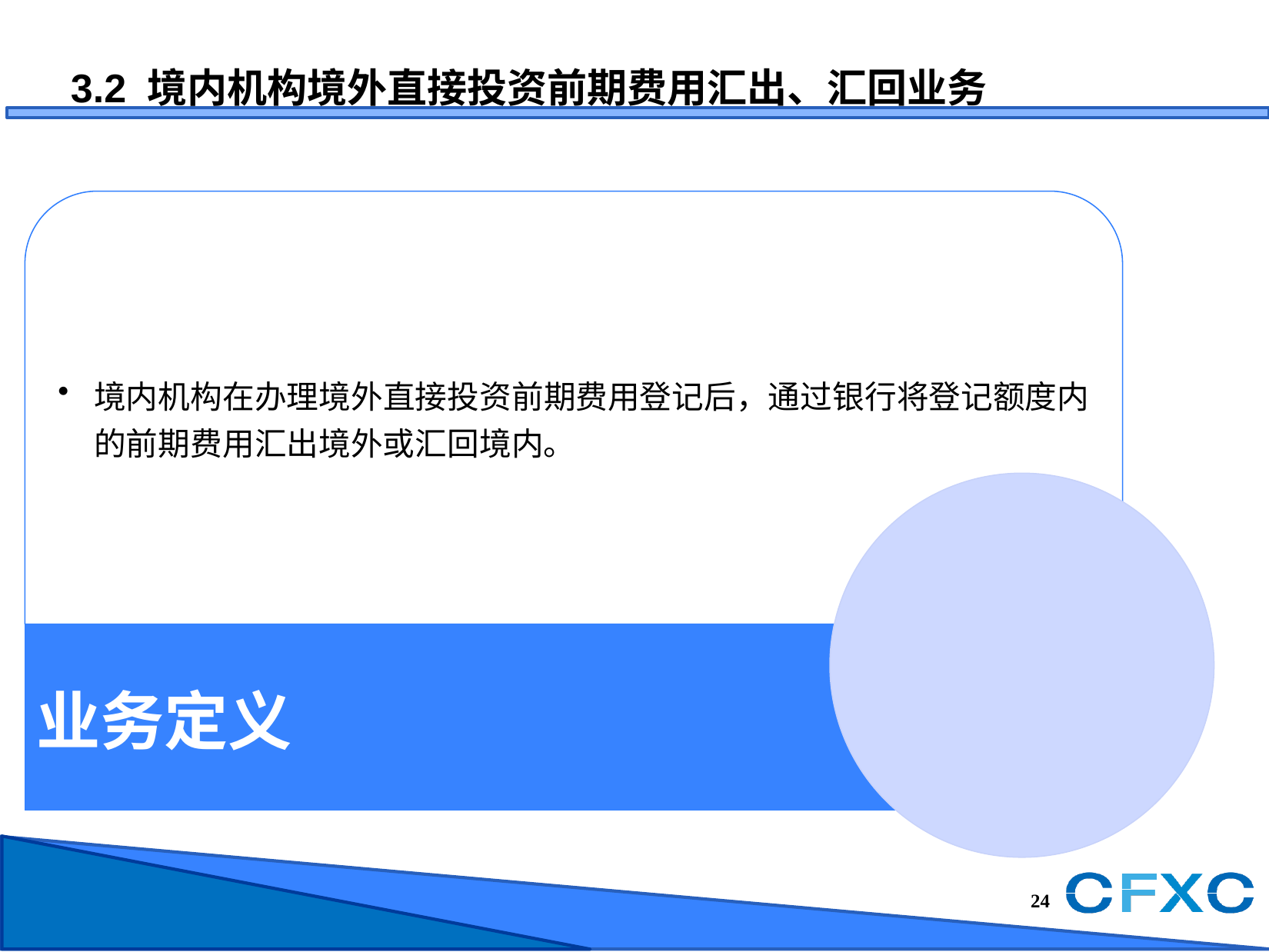

3.2 境内机构境外直接投资前期费用汇出、汇回业务
业务定义
境内机构在办理境外直接投资前期费用登记后，通过银行将登记额度内的前期费用汇出境外或汇回境内。
24